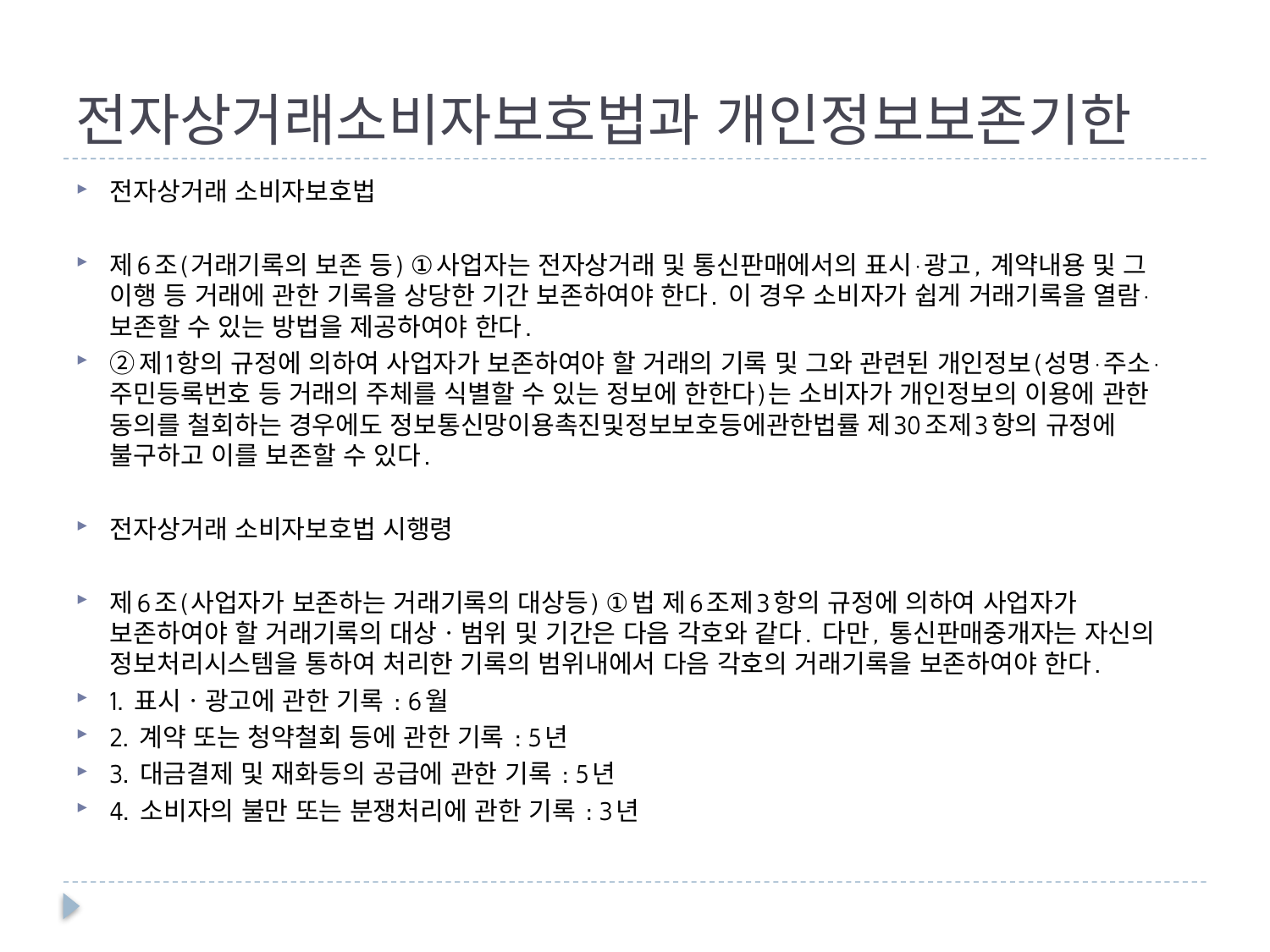

# 전자상거래소비자보호법과 개인정보보존기한
전자상거래 소비자보호법

제6조(거래기록의 보존 등) ①사업자는 전자상거래 및 통신판매에서의 표시·광고, 계약내용 및 그 이행 등 거래에 관한 기록을 상당한 기간 보존하여야 한다. 이 경우 소비자가 쉽게 거래기록을 열람·보존할 수 있는 방법을 제공하여야 한다.
②제1항의 규정에 의하여 사업자가 보존하여야 할 거래의 기록 및 그와 관련된 개인정보(성명·주소·주민등록번호 등 거래의 주체를 식별할 수 있는 정보에 한한다)는 소비자가 개인정보의 이용에 관한 동의를 철회하는 경우에도 정보통신망이용촉진및정보보호등에관한법률 제30조제3항의 규정에 불구하고 이를 보존할 수 있다.

전자상거래 소비자보호법 시행령

제6조(사업자가 보존하는 거래기록의 대상등) ①법 제6조제3항의 규정에 의하여 사업자가 보존하여야 할 거래기록의 대상ㆍ범위 및 기간은 다음 각호와 같다. 다만, 통신판매중개자는 자신의 정보처리시스템을 통하여 처리한 기록의 범위내에서 다음 각호의 거래기록을 보존하여야 한다.
1. 표시ㆍ광고에 관한 기록 : 6월
2. 계약 또는 청약철회 등에 관한 기록 : 5년
3. 대금결제 및 재화등의 공급에 관한 기록 : 5년
4. 소비자의 불만 또는 분쟁처리에 관한 기록 : 3년